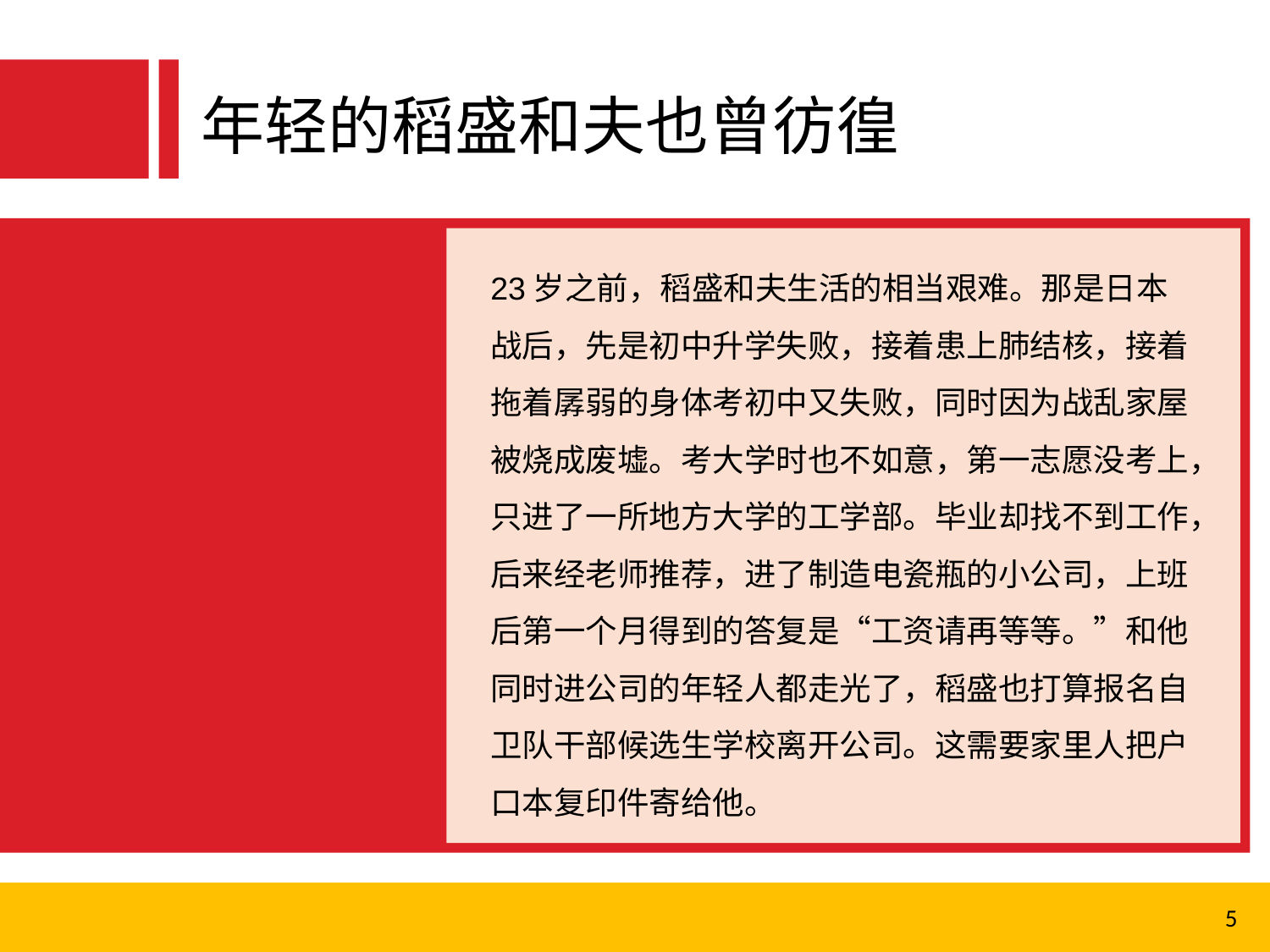

年轻的稻盛和夫也曾彷徨

23岁之前，稻盛和夫生活的相当艰难。那是日本战后，先是初中升学失败，接着患上肺结核，接着拖着孱弱的身体考初中又失败，同时因为战乱家屋被烧成废墟。考大学时也不如意，第一志愿没考上，只进了一所地方大学的工学部。毕业却找不到工作，后来经老师推荐，进了制造电瓷瓶的小公司，上班后第一个月得到的答复是“工资请再等等。”和他同时进公司的年轻人都走光了，稻盛也打算报名自卫队干部候选生学校离开公司。这需要家里人把户口本复印件寄给他。

5